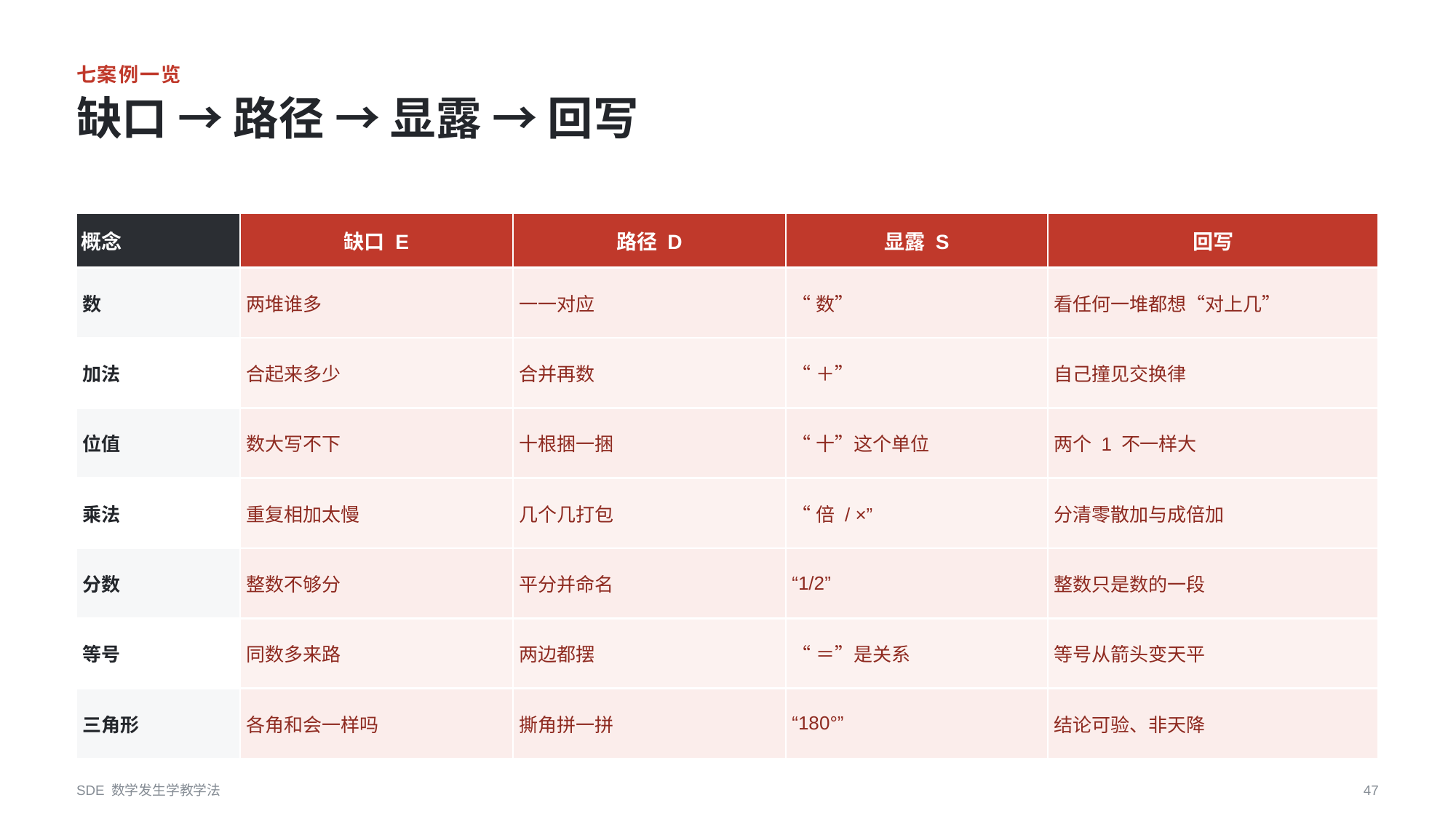

七案例一览
缺口 → 路径 → 显露 → 回写
| 概念 | 缺口 E | 路径 D | 显露 S | 回写 |
| --- | --- | --- | --- | --- |
| 数 | 两堆谁多 | 一一对应 | “数” | 看任何一堆都想“对上几” |
| 加法 | 合起来多少 | 合并再数 | “＋” | 自己撞见交换律 |
| 位值 | 数大写不下 | 十根捆一捆 | “十”这个单位 | 两个 1 不一样大 |
| 乘法 | 重复相加太慢 | 几个几打包 | “倍 / ×” | 分清零散加与成倍加 |
| 分数 | 整数不够分 | 平分并命名 | “1/2” | 整数只是数的一段 |
| 等号 | 同数多来路 | 两边都摆 | “＝”是关系 | 等号从箭头变天平 |
| 三角形 | 各角和会一样吗 | 撕角拼一拼 | “180°” | 结论可验、非天降 |
SDE 数学发生学教学法
47